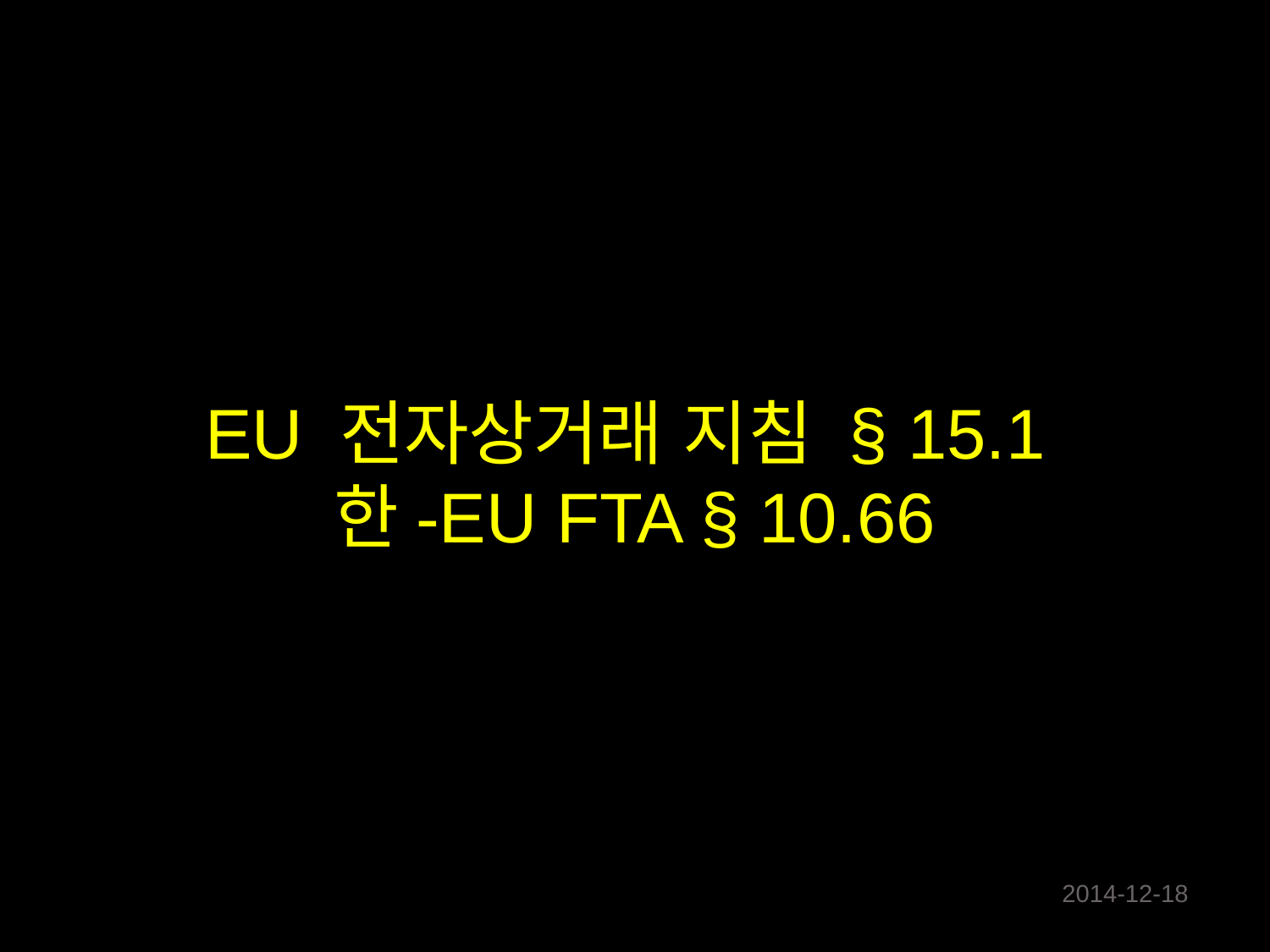

# EU 전자상거래 지침 § 15.1 한-EU FTA § 10.66
2014-12-18